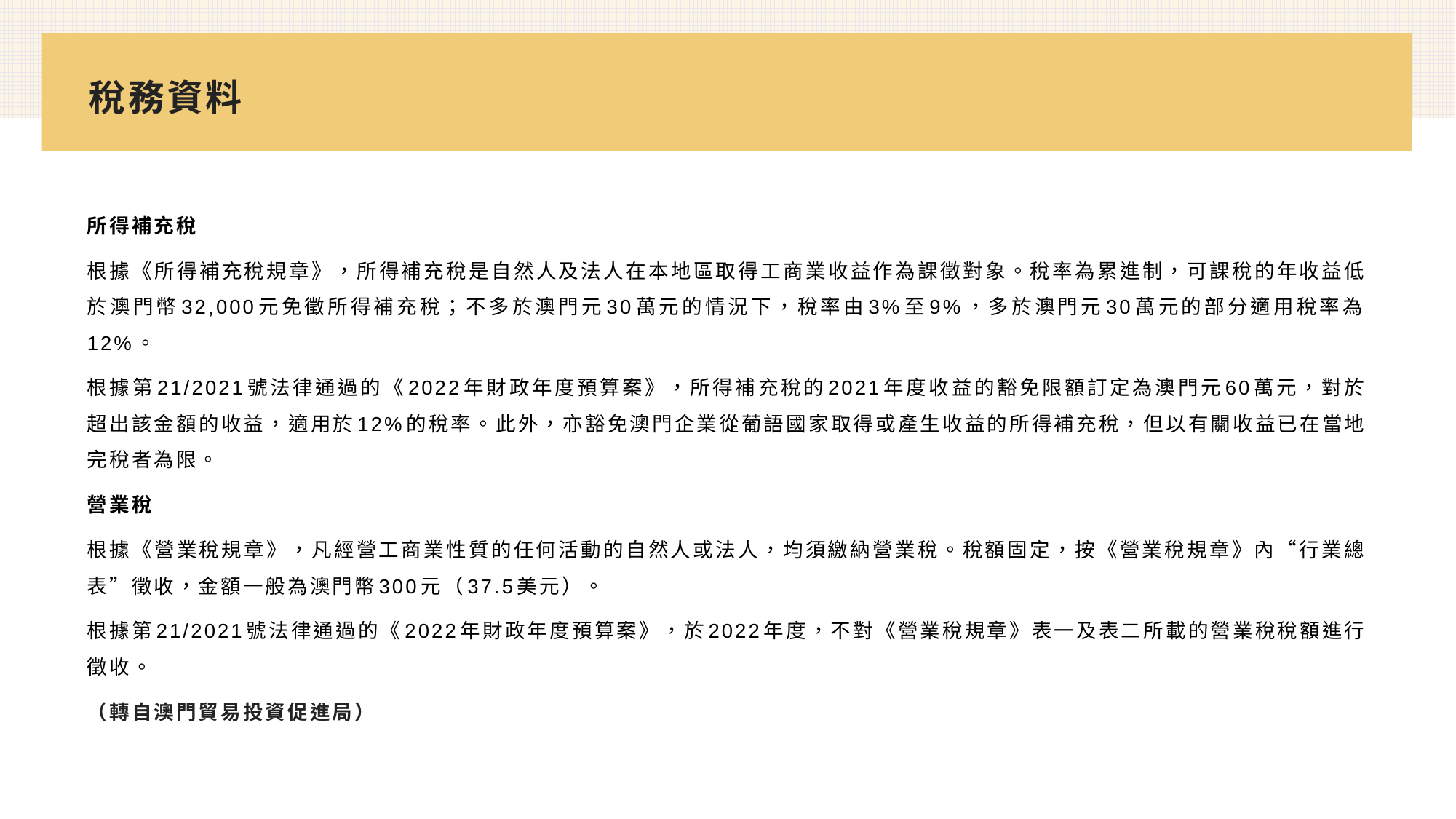

# 稅務資料
所得補充稅
根據《所得補充稅規章》，所得補充稅是自然人及法人在本地區取得工商業收益作為課徵對象。稅率為累進制，可課稅的年收益低於澳門幣32,000元免徵所得補充稅；不多於澳門元30萬元的情況下，稅率由3%至9%，多於澳門元30萬元的部分適用稅率為12%。
根據第21/2021號法律通過的《2022年財政年度預算案》，所得補充稅的2021年度收益的豁免限額訂定為澳門元60萬元，對於超出該金額的收益，適用於12%的稅率。此外，亦豁免澳門企業從葡語國家取得或產生收益的所得補充稅，但以有關收益已在當地完稅者為限。
營業稅
根據《營業稅規章》，凡經營工商業性質的任何活動的自然人或法人，均須繳納營業稅。稅額固定，按《營業稅規章》內“行業總表”徵收，金額一般為澳門幣300元（37.5美元）。
根據第21/2021號法律通過的《2022年財政年度預算案》，於2022年度，不對《營業稅規章》表一及表二所載的營業稅稅額進行徵收。
（轉自澳門貿易投資促進局）